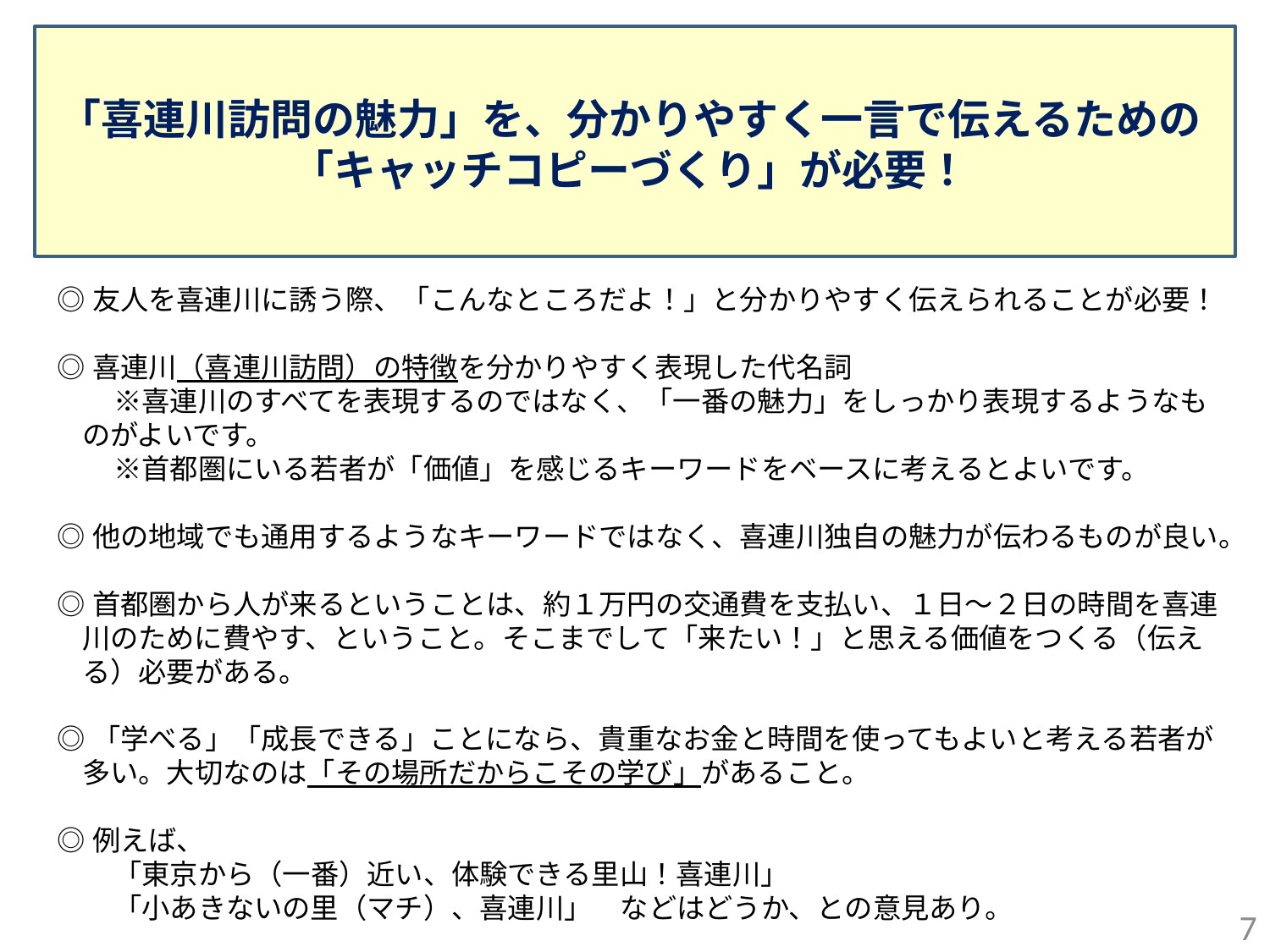

「喜連川訪問の魅力」を、分かりやすく一言で伝えるための
「キャッチコピーづくり」が必要！
◎友人を喜連川に誘う際、「こんなところだよ！」と分かりやすく伝えられることが必要！

◎喜連川（喜連川訪問）の特徴を分かりやすく表現した代名詞
　　※喜連川のすべてを表現するのではなく、「一番の魅力」をしっかり表現するようなものがよいです。
　　※首都圏にいる若者が「価値」を感じるキーワードをベースに考えるとよいです。

◎他の地域でも通用するようなキーワードではなく、喜連川独自の魅力が伝わるものが良い。

◎首都圏から人が来るということは、約１万円の交通費を支払い、１日～２日の時間を喜連川のために費やす、ということ。そこまでして「来たい！」と思える価値をつくる（伝える）必要がある。

◎「学べる」「成長できる」ことになら、貴重なお金と時間を使ってもよいと考える若者が多い。大切なのは「その場所だからこその学び」があること。

◎例えば、
　　「東京から（一番）近い、体験できる里山！喜連川」
　　「小あきないの里（マチ）、喜連川」　などはどうか、との意見あり。
7